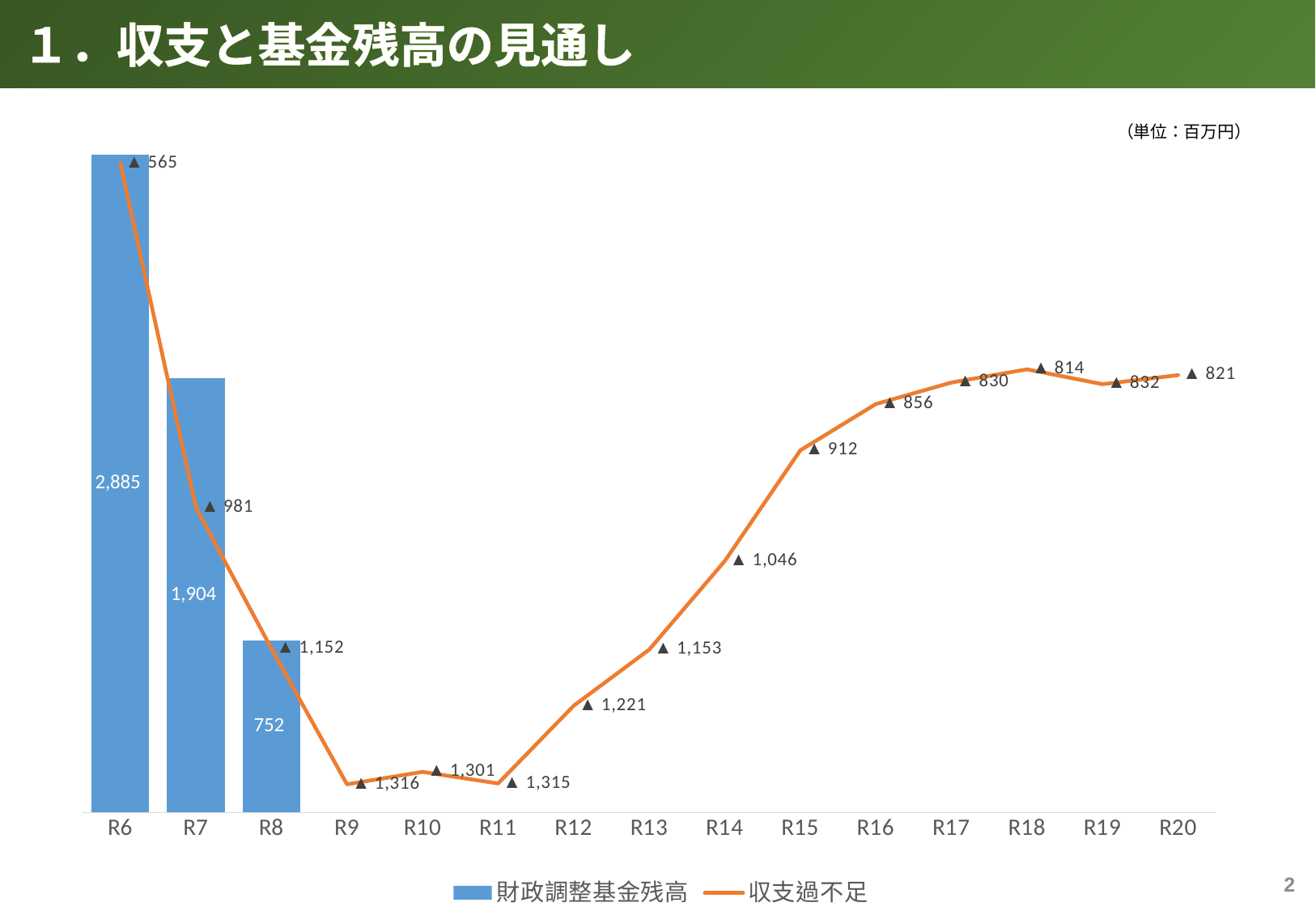

１．収支と基金残高の見通し
（単位：百万円）

### Chart

| Category |  |  |
|---|---|---|
| R6 | 2885.0 | -565.0 |
| R7 | 1904.0 | -981.0 |
| R8 | 752.0 | -1152.0 |
| R9 | -564.0 | -1316.0 |
| R10 | -1865.0 | -1301.0 |
| R11 | -3180.0 | -1315.0 |
| R12 | -4401.0 | -1221.0 |
| R13 | -5554.0 | -1153.0 |
| R14 | -6600.0 | -1046.0 |
| R15 | -7512.0 | -912.0 |
| R16 | -8368.0 | -856.0 |
| R17 | -9198.0 | -830.0 |
| R18 | -10012.0 | -814.0 |
| R19 | -10844.0 | -832.0 |
| R20 | -11665.0 | -821.0 |
2